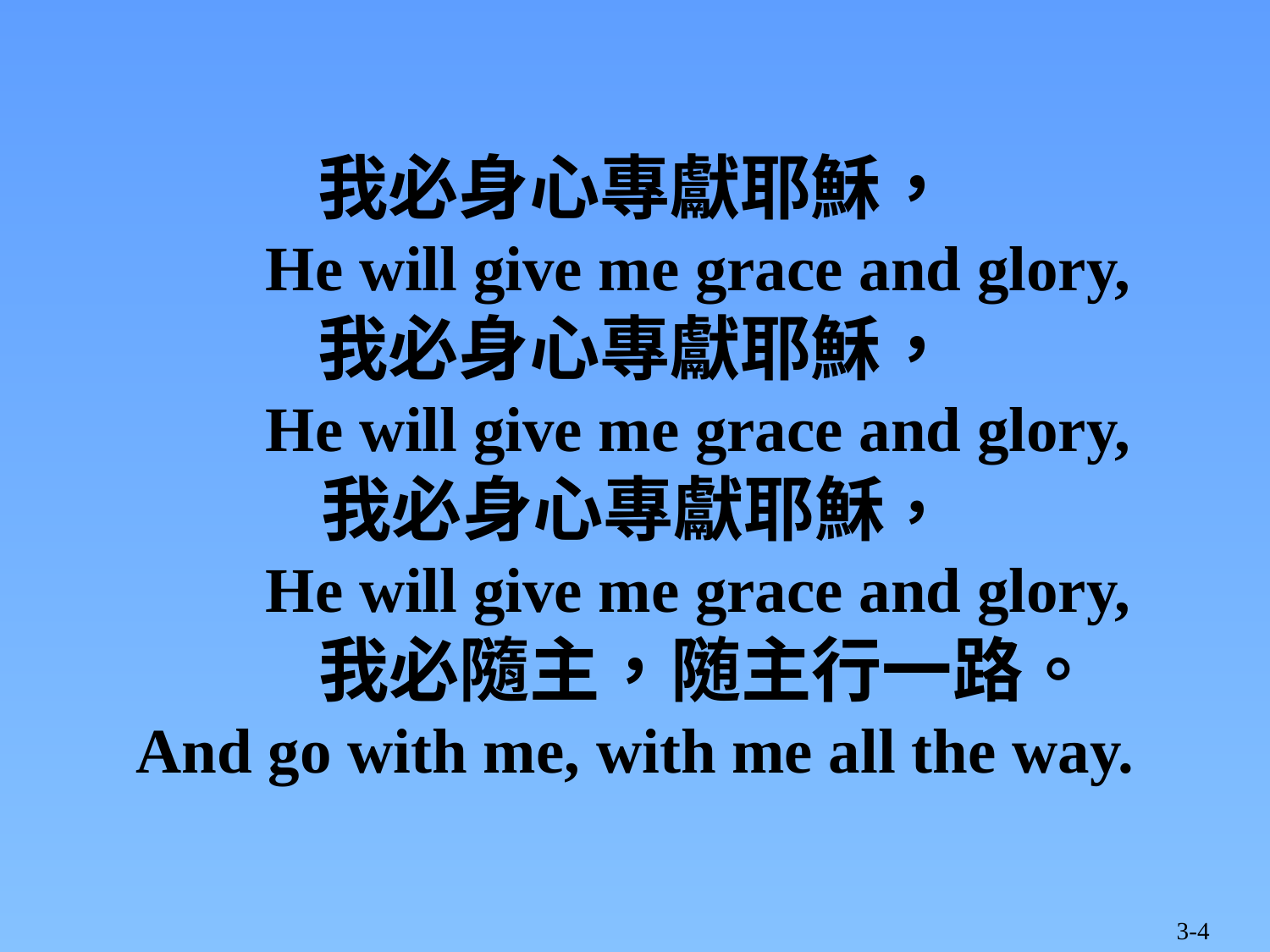

# 我必身心專獻耶穌， He will give me grace and glory, 我必身心專獻耶穌， He will give me grace and glory, 我必身心專獻耶穌， He will give me grace and glory, 我必隨主，随主行一路。 And go with me, with me all the way.
3-4